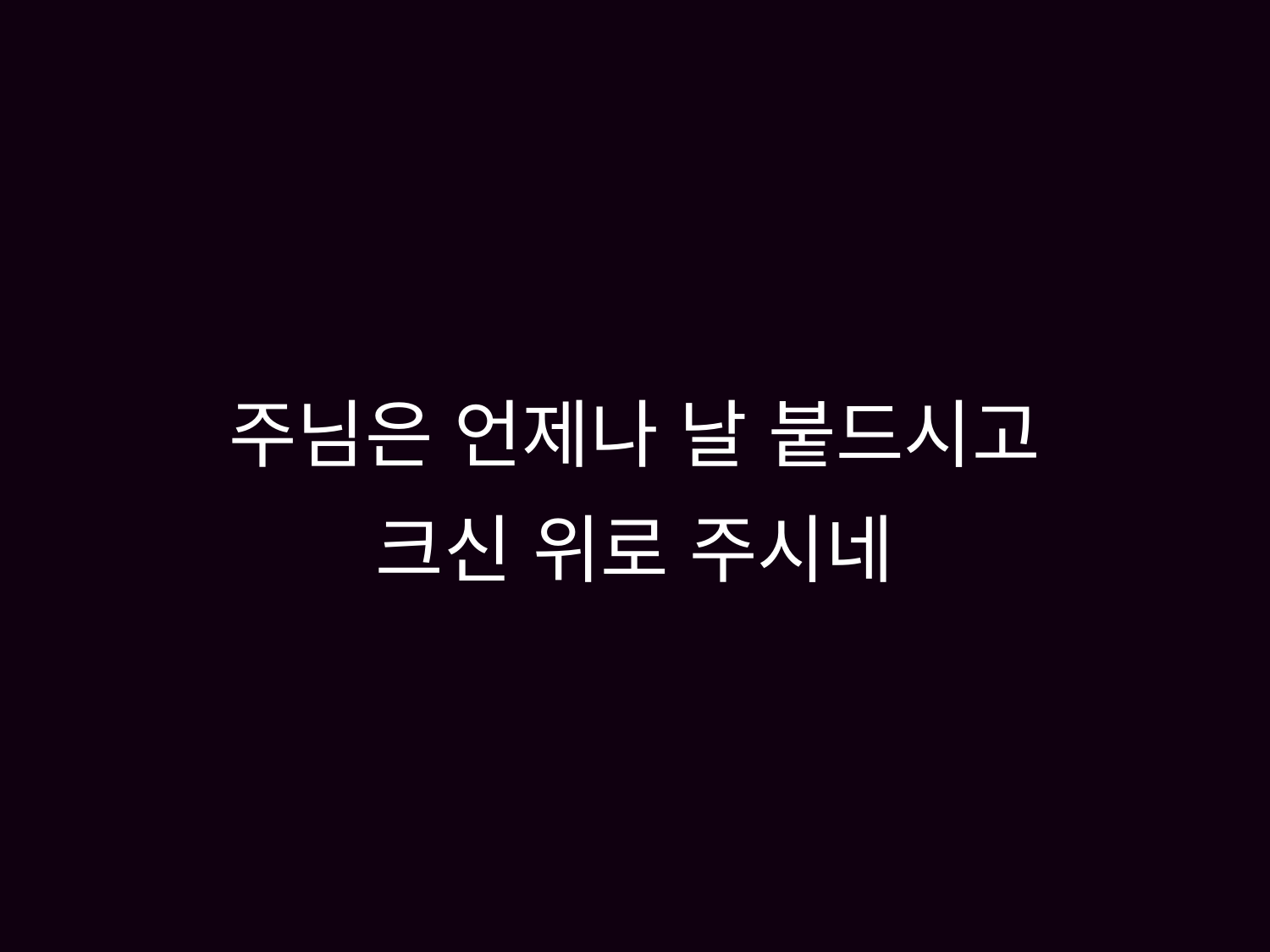

# 주님은 언제나 날 붙드시고 크신 위로 주시네